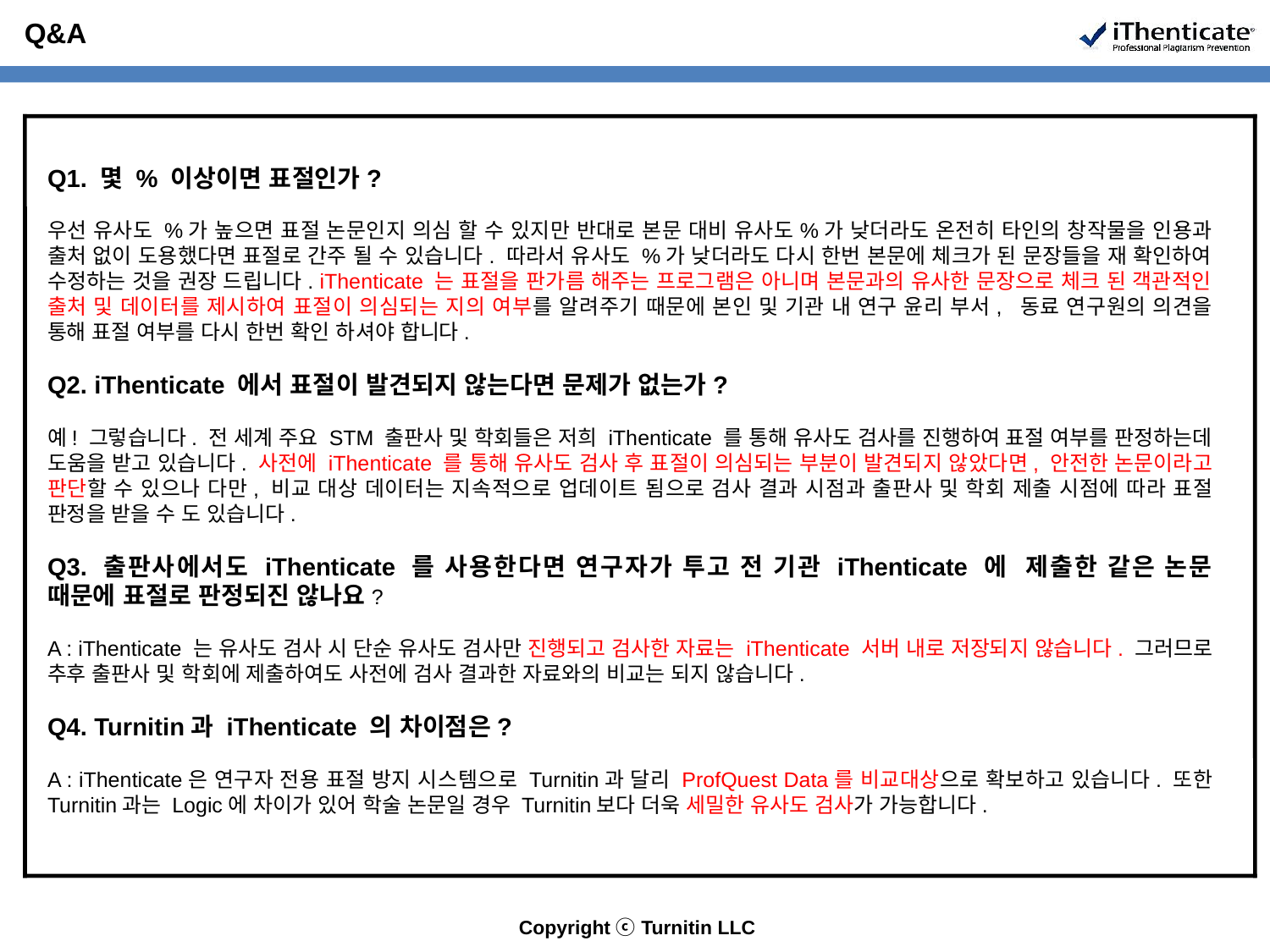

Q&A

Q1. 몇 % 이상이면 표절인가?

우선 유사도 %가 높으면 표절 논문인지 의심 할 수 있지만 반대로 본문 대비 유사도%가 낮더라도 온전히 타인의 창작물을 인용과 출처 없이 도용했다면 표절로 간주 될 수 있습니다. 따라서 유사도 %가 낮더라도 다시 한번 본문에 체크가 된 문장들을 재 확인하여 수정하는 것을 권장 드립니다.​ ​iThenticate 는 표절을 판가름 해주는 프로그램은 아니며 본문과의 유사한 문장으로 체크 된 객관적인 출처 및 데이터를 제시하여 표절이 의심되는 지의 여부를 알려주기 때문에 본인 및 기관 내 연구 윤리 부서,  동료 연구원의 의견을 통해 표절 여부를 다시 한번 확인 하셔야 합니다.

Q2. iThenticate 에서 표절이 발견되지 않는다면 문제가 없는가?

예! 그렇습니다.​ ​전 세계 주요 STM 출판사 및 학회들은 저희 iThenticate 를 통해 유사도 검사를 진행하여 표절 여부를 판정하는데 도움을 받고 있습니다.​ ​사전에 iThenticate 를 통해 유사도 검사 후 표절이 의심되는 부분이 발견되지 않았다면, 안전한 논문이라고 판단할 수 있으나 다만, 비교 대상 데이터는 지속적으로 업데이트 됨으로 검사 결과 시점과 출판사 및 학회 제출 시점에 따라 표절 판정을 받을 수 도 있습니다.

Q3. 출판사에서도 iThenticate 를 사용한다면 연구자가 투고 전 기관 iThenticate 에  제출한 같은 논문 때문에 표절로 판정되진 않나요?

A : iThenticate 는 유사도 검사 시 단순 유사도 검사만 진행되고 검사한 자료는 iThenticate 서버 내로 저장되지 않습니다.​ ​그러므로 추후 출판사 및 학회에 제출하여도 사전에 검사 결과한 자료와의 비교는 되지 않습니다.

Q4. Turnitin과 iThenticate 의 차이점은?

A : iThenticate은 연구자 전용 표절 방지 시스템으로 Turnitin과 달리 ProfQuest Data를 비교대상으로 확보하고 있습니다.​ ​또한 Turnitin과는 Logic에 차이가 있어 학술 논문일 경우 Turnitin보다 더욱 세밀한 유사도 검사가 가능합니다.